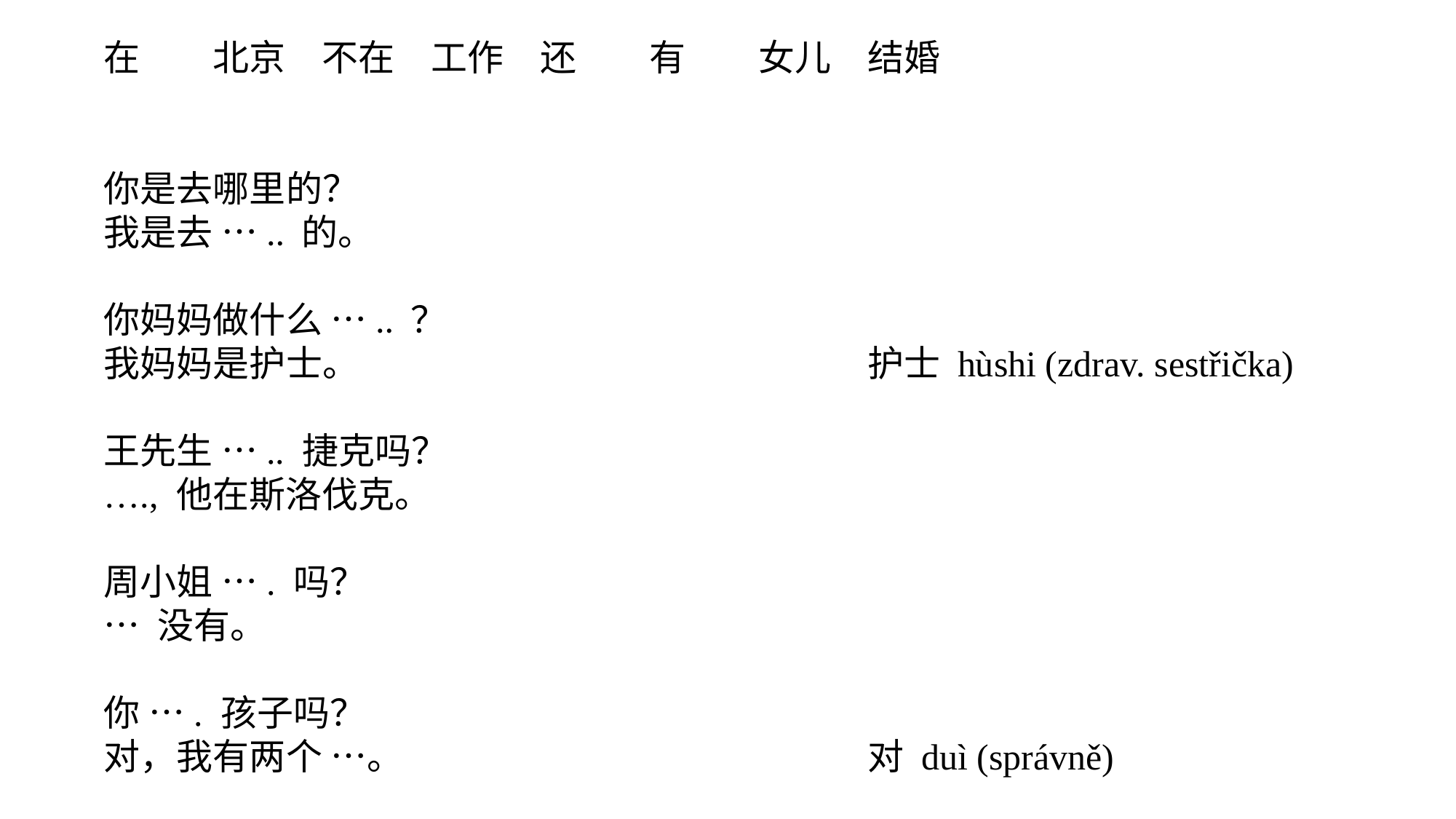

在	北京	不在	工作	还	有	女儿	结婚

你是去哪里的？
我是去 ….. 的。

你妈妈做什么 ….. ？
我妈妈是护士。					护士 hùshi (zdrav. sestřička)

王先生 ….. 捷克吗？
…., 他在斯洛伐克。

周小姐 …. 吗？
… 没有。

你 …. 孩子吗？
对，我有两个 …。					对 duì (správně)